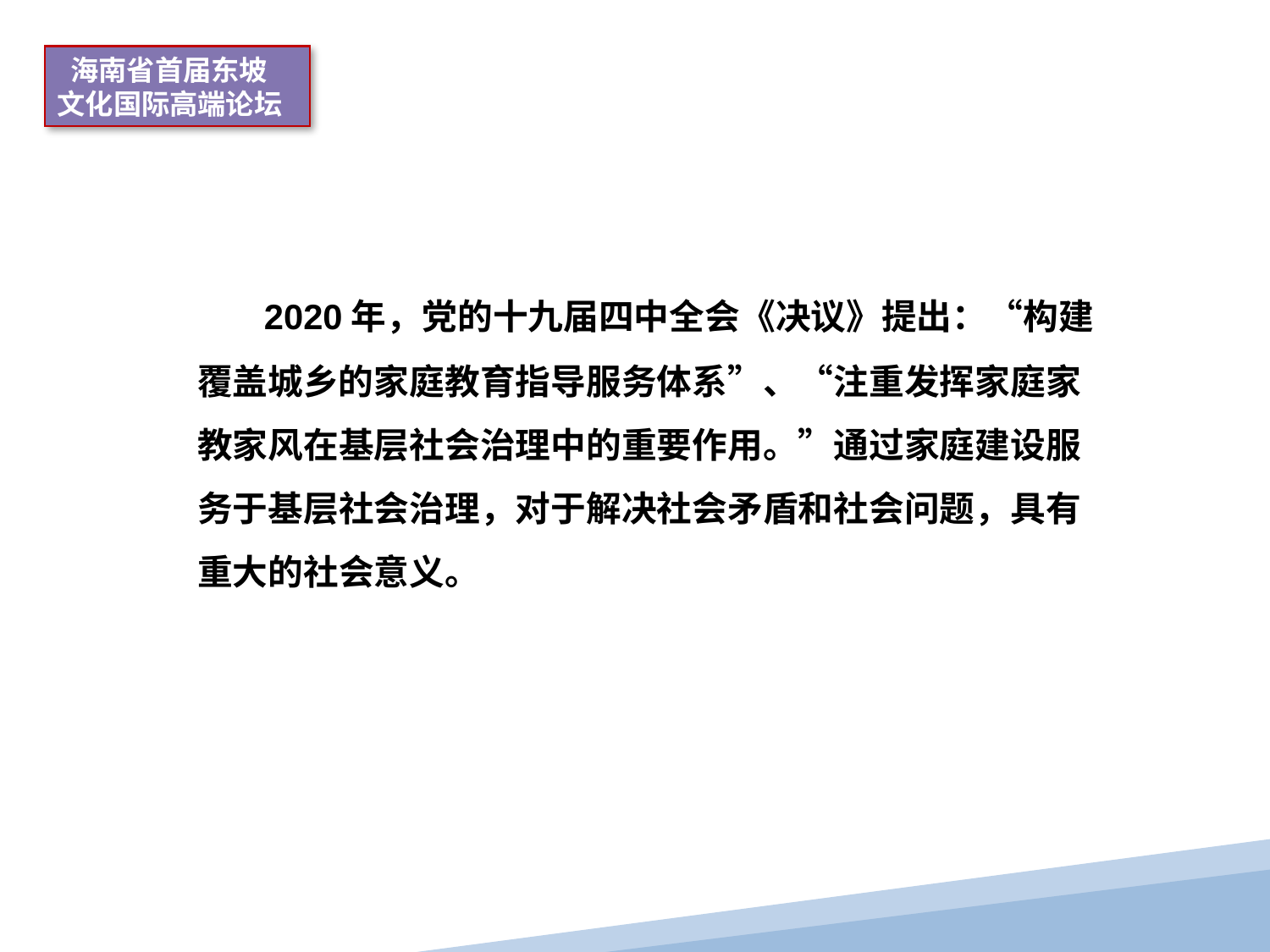

海南省首届东坡
文化国际高端论坛
      2020年，党的十九届四中全会《决议》提出：“构建覆盖城乡的家庭教育指导服务体系”、“注重发挥家庭家教家风在基层社会治理中的重要作用。”通过家庭建设服务于基层社会治理，对于解决社会矛盾和社会问题，具有重大的社会意义。